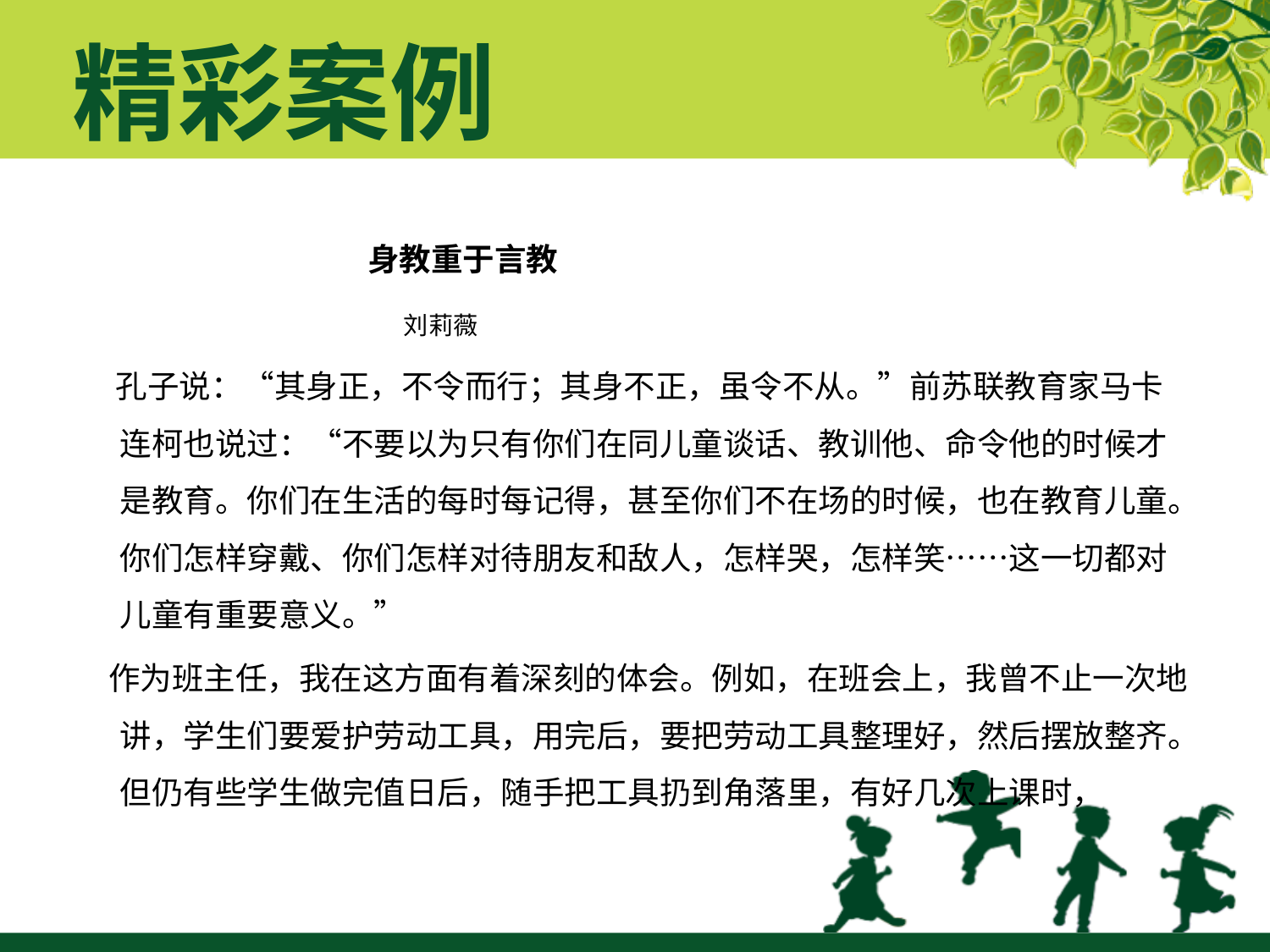

# 精彩案例

                                        身教重于言教
                                             刘莉薇
     孔子说：“其身正，不令而行；其身不正，虽令不从。”前苏联教育家马卡连柯也说过：“不要以为只有你们在同儿童谈话、教训他、命令他的时候才是教育。你们在生活的每时每记得，甚至你们不在场的时候，也在教育儿童。你们怎样穿戴、你们怎样对待朋友和敌人，怎样哭，怎样笑……这一切都对儿童有重要意义。”
    作为班主任，我在这方面有着深刻的体会。例如，在班会上，我曾不止一次地讲，学生们要爱护劳动工具，用完后，要把劳动工具整理好，然后摆放整齐。但仍有些学生做完值日后，随手把工具扔到角落里，有好几次上课时，